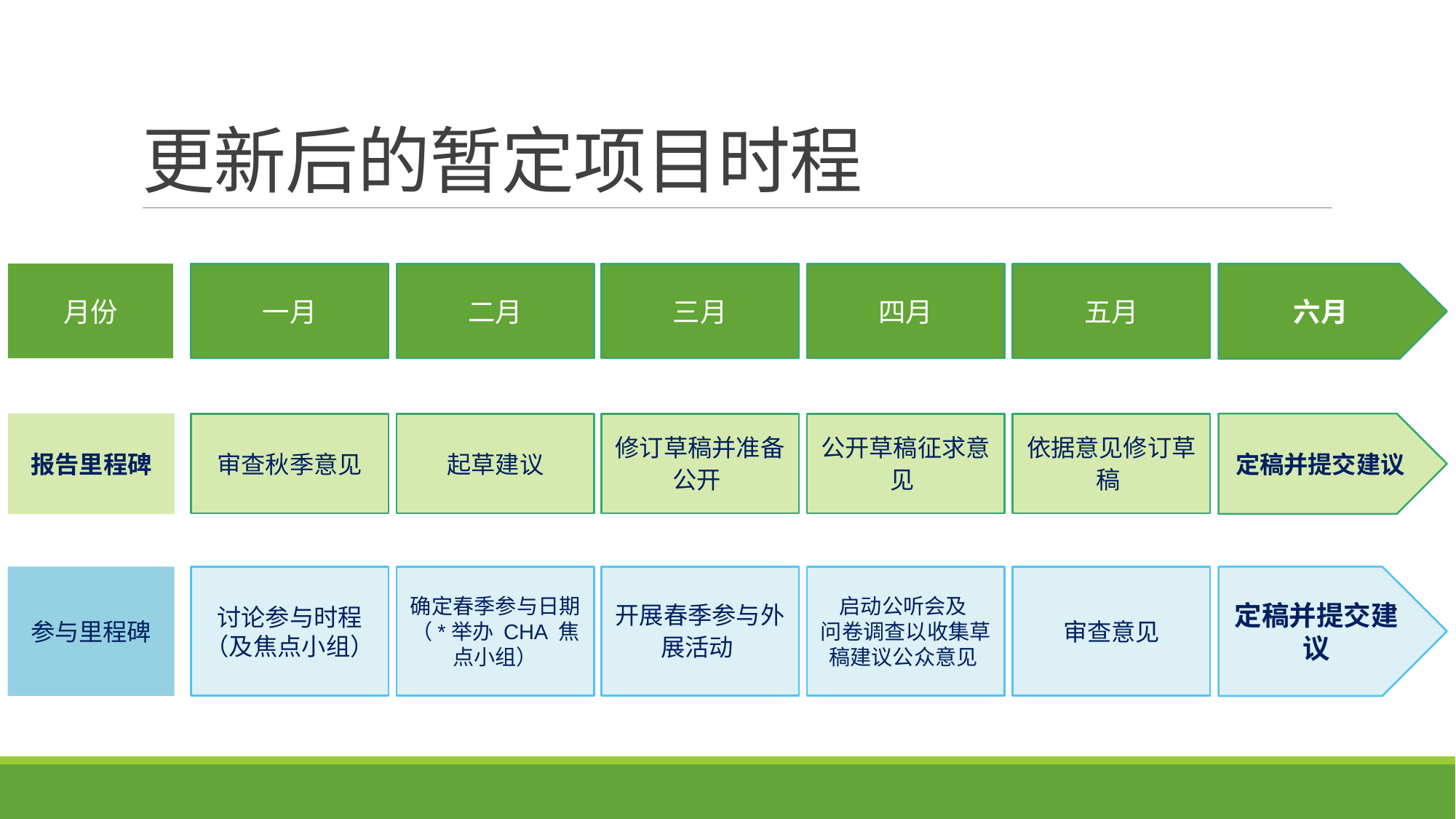

# 更新后的暂定项目时程
六月
二月
一月
三月
四月
五月
月份
报告里程碑
定稿并提交建议
起草建议
修订草稿并准备公开
依据意见修订草稿
审查秋季意见
公开草稿征求意见
参与里程碑
定稿并提交建议
确定春季参与日期（*举办 CHA 焦点小组）
启动公听会及
问卷调查以收集草稿建议公众意见
讨论参与时程（及焦点小组）
开展春季参与外展活动
审查意见